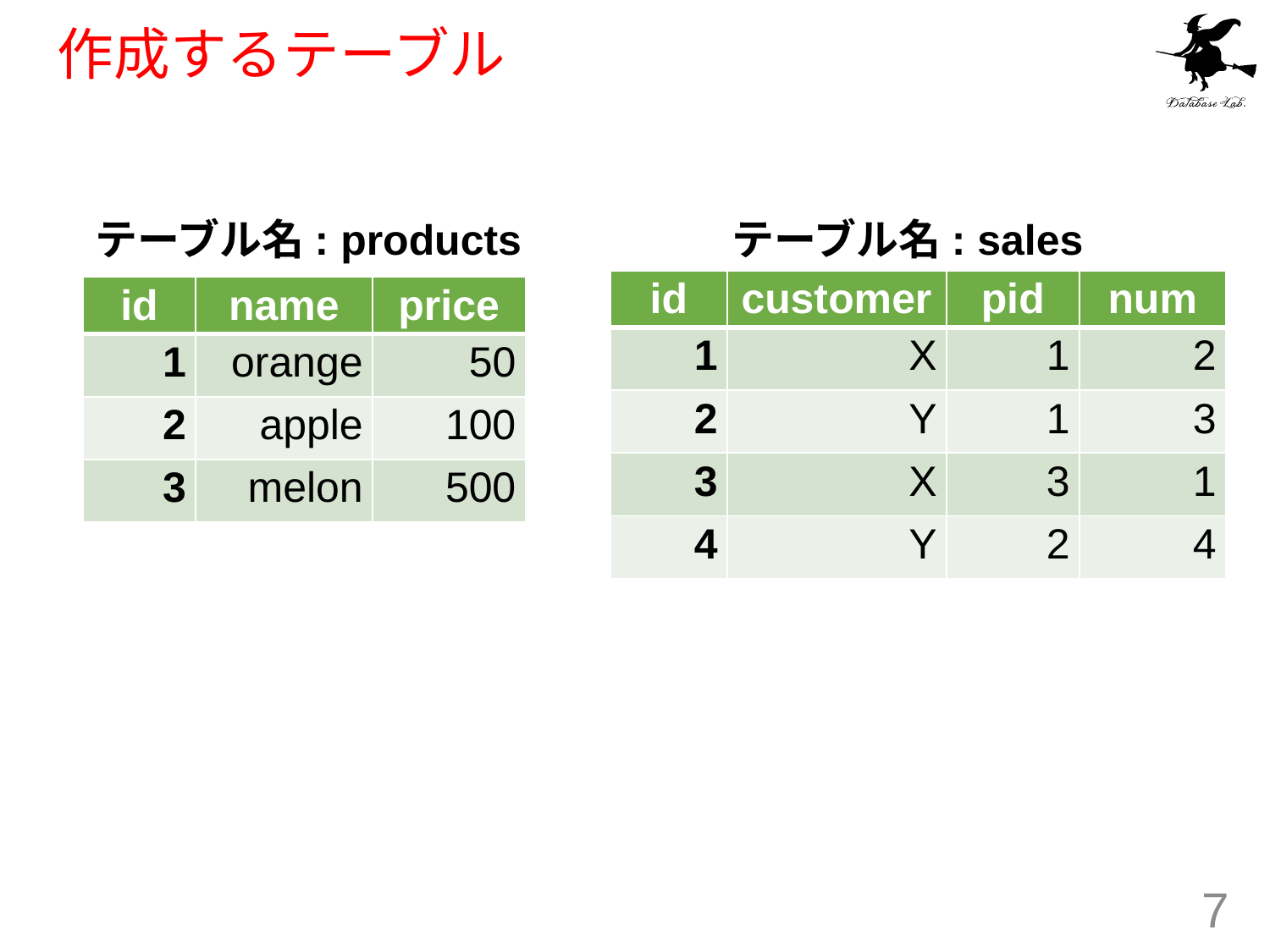

# 作成するテーブル
テーブル名: products
テーブル名: sales
| id | customer | pid | num |
| --- | --- | --- | --- |
| 1 | X | 1 | 2 |
| 2 | Y | 1 | 3 |
| 3 | X | 3 | 1 |
| 4 | Y | 2 | 4 |
| id | name | price |
| --- | --- | --- |
| 1 | orange | 50 |
| 2 | apple | 100 |
| 3 | melon | 500 |
7